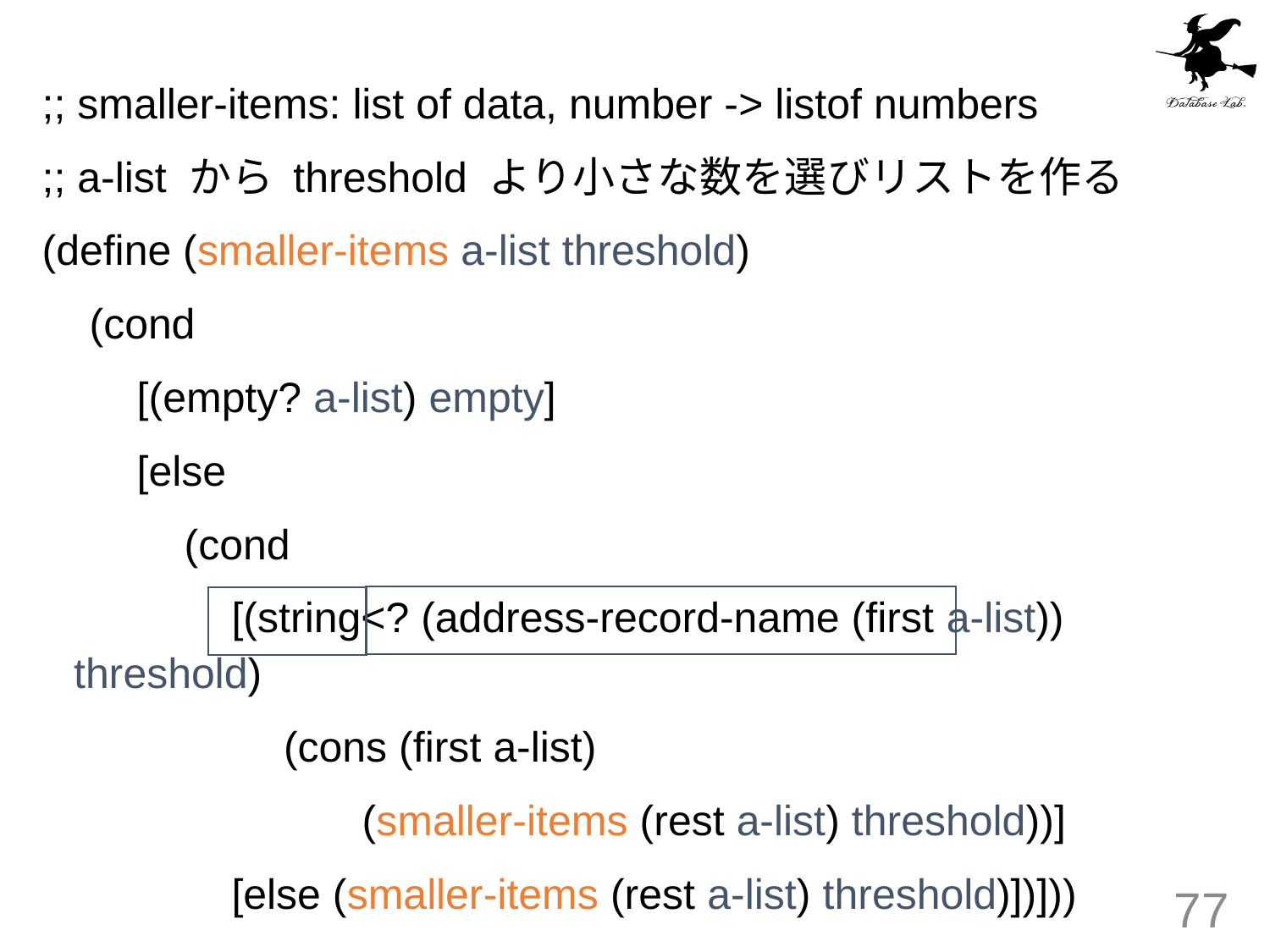

#
;; smaller-items: list of data, number -> listof numbers
;; a-list から threshold より小さな数を選びリストを作る
(define (smaller-items a-list threshold)
    (cond
        [(empty? a-list) empty]
        [else
            (cond
                [(string<? (address-record-name (first a-list)) threshold)
		       (cons (first a-list)
                           (smaller-items (rest a-list) threshold))]
                [else (smaller-items (rest a-list) threshold)])]))

77